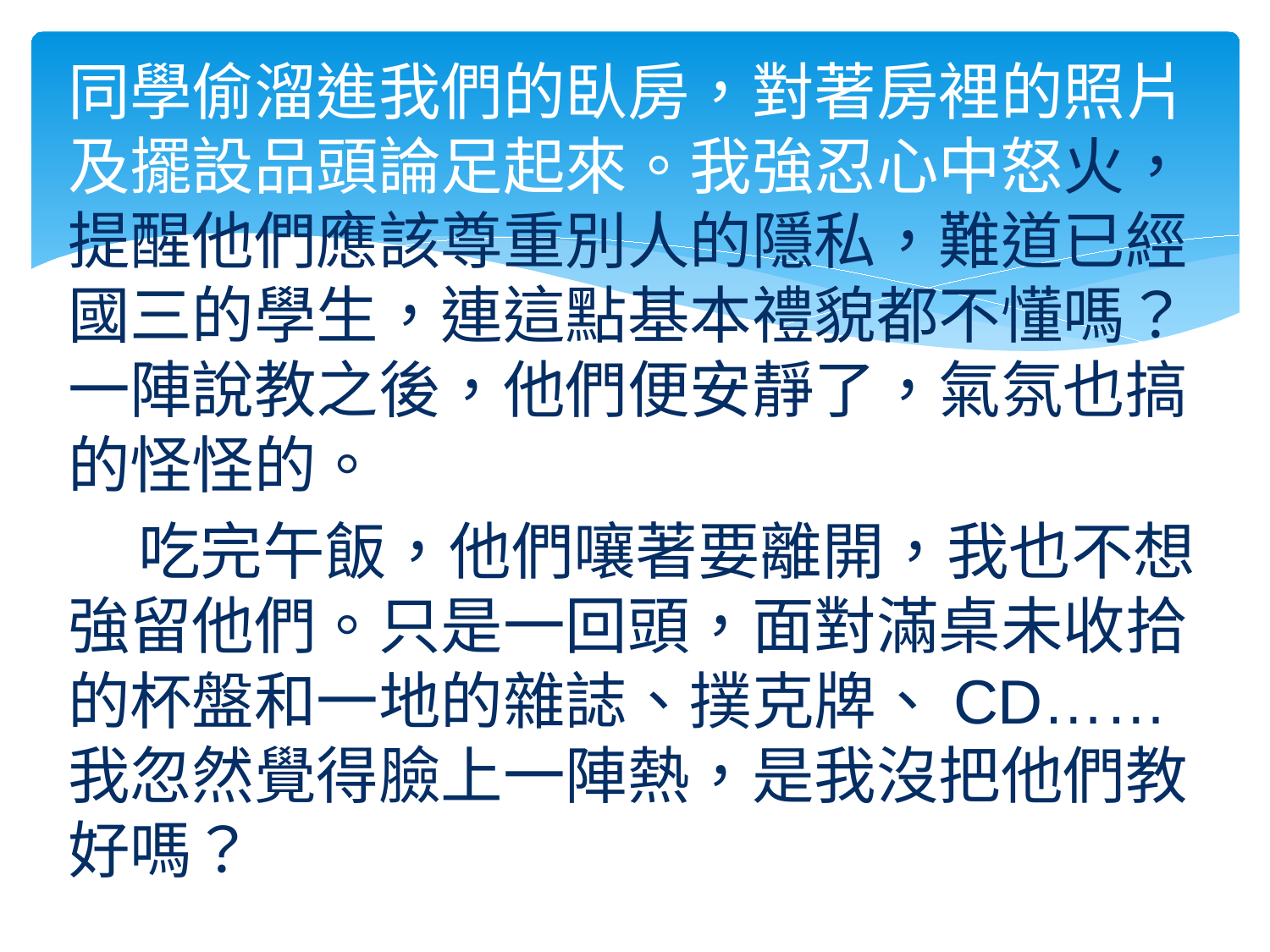

同學偷溜進我們的臥房，對著房裡的照片及擺設品頭論足起來。我強忍心中怒火，提醒他們應該尊重別人的隱私，難道已經國三的學生，連這點基本禮貌都不懂嗎？一陣說教之後，他們便安靜了，氣氛也搞的怪怪的。
    吃完午飯，他們嚷著要離開，我也不想強留他們。只是一回頭，面對滿桌未收拾的杯盤和一地的雜誌、撲克牌、CD……我忽然覺得臉上一陣熱，是我沒把他們教好嗎？